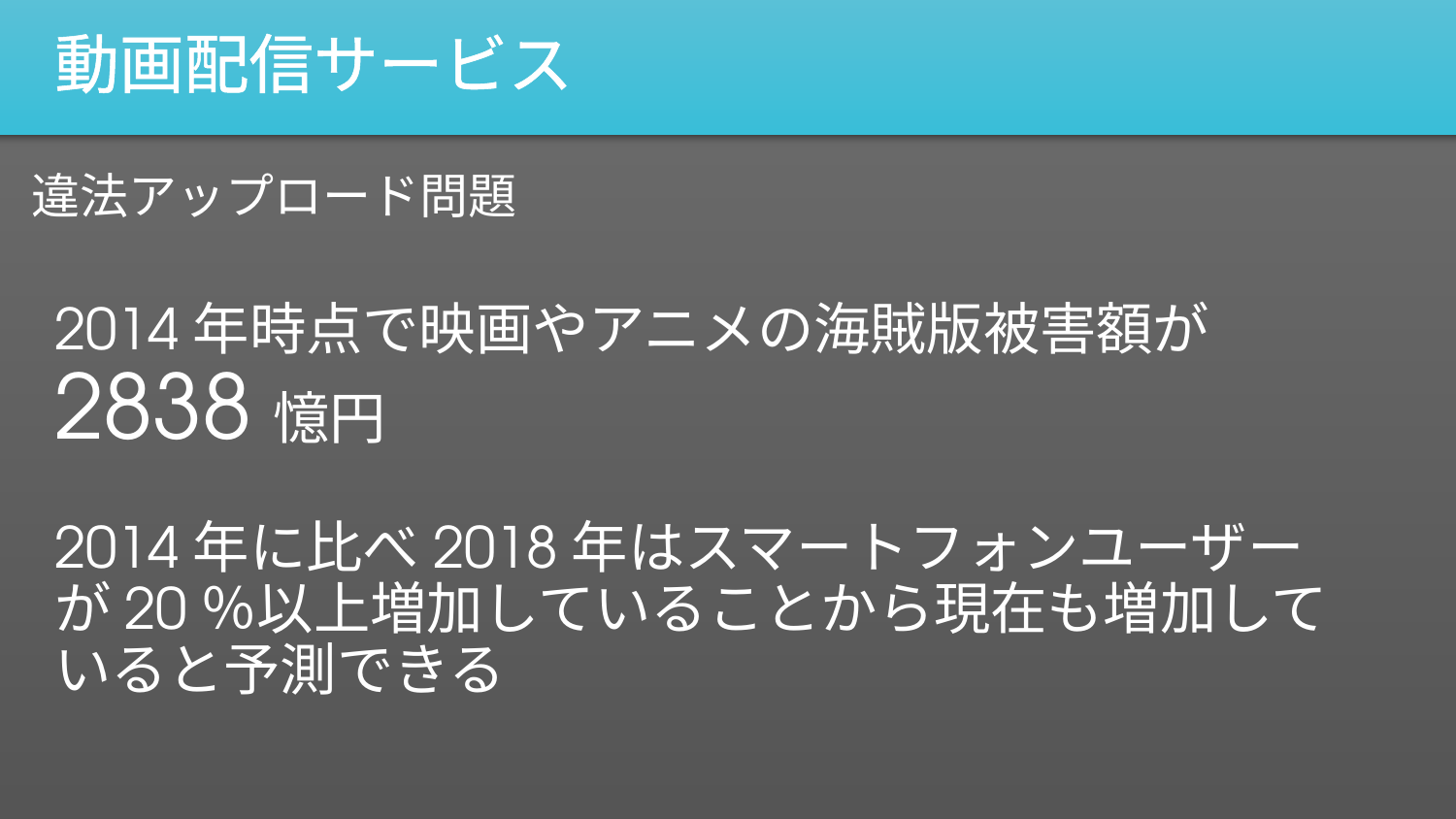

動画配信サービス

#

違法アップロード問題

2014年時点で映画やアニメの海賊版被害額が2838憶円

2014年に比べ2018年はスマートフォンユーザーが20％以上増加していることから現在も増加していると予測できる